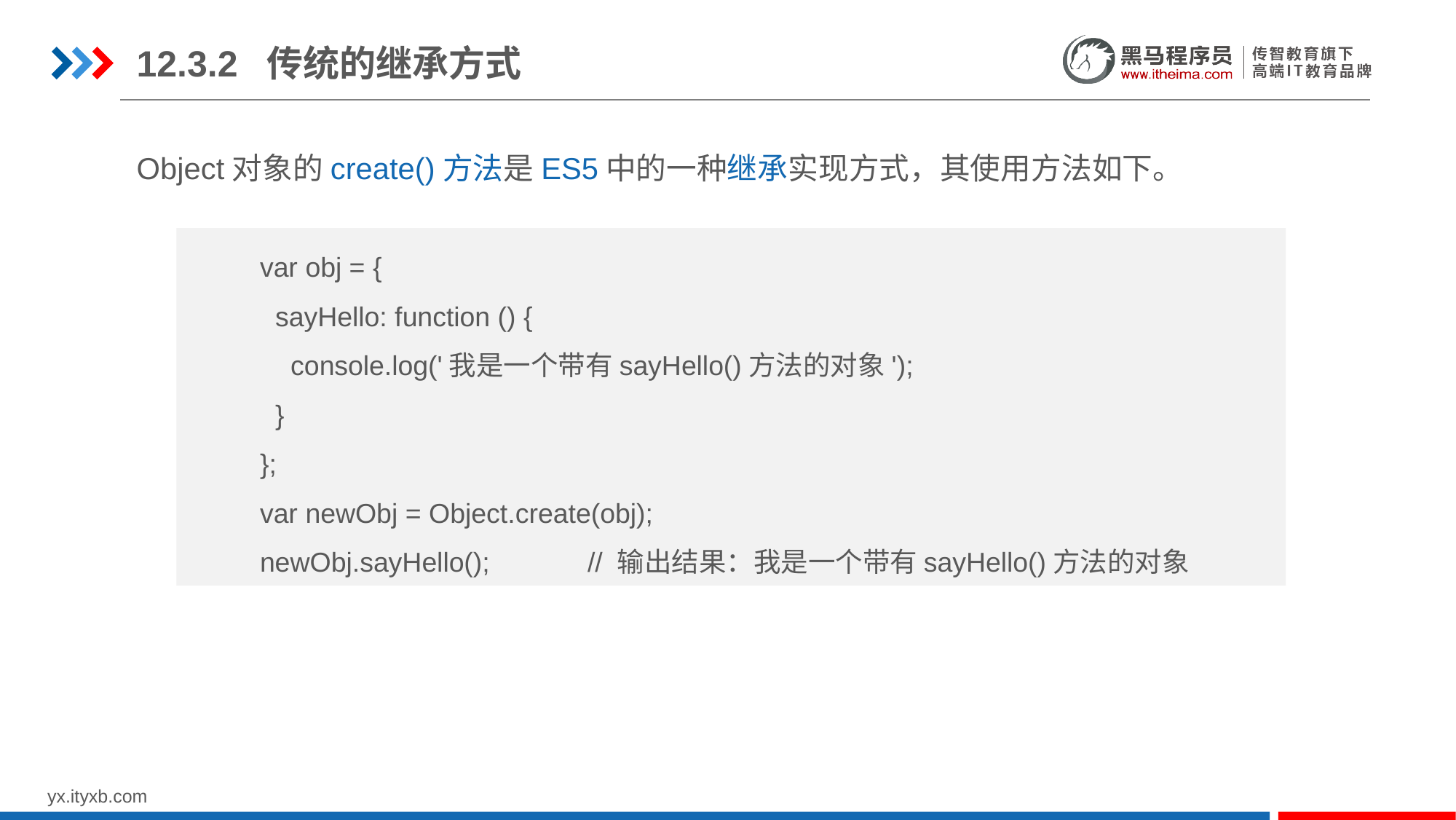

12.3.2  传统的继承方式
Object对象的create()方法是ES5中的一种继承实现方式，其使用方法如下。
var obj = {
  sayHello: function () {
    console.log('我是一个带有sayHello()方法的对象');
  }
};
var newObj = Object.create(obj);
newObj.sayHello();	// 输出结果：我是一个带有sayHello()方法的对象